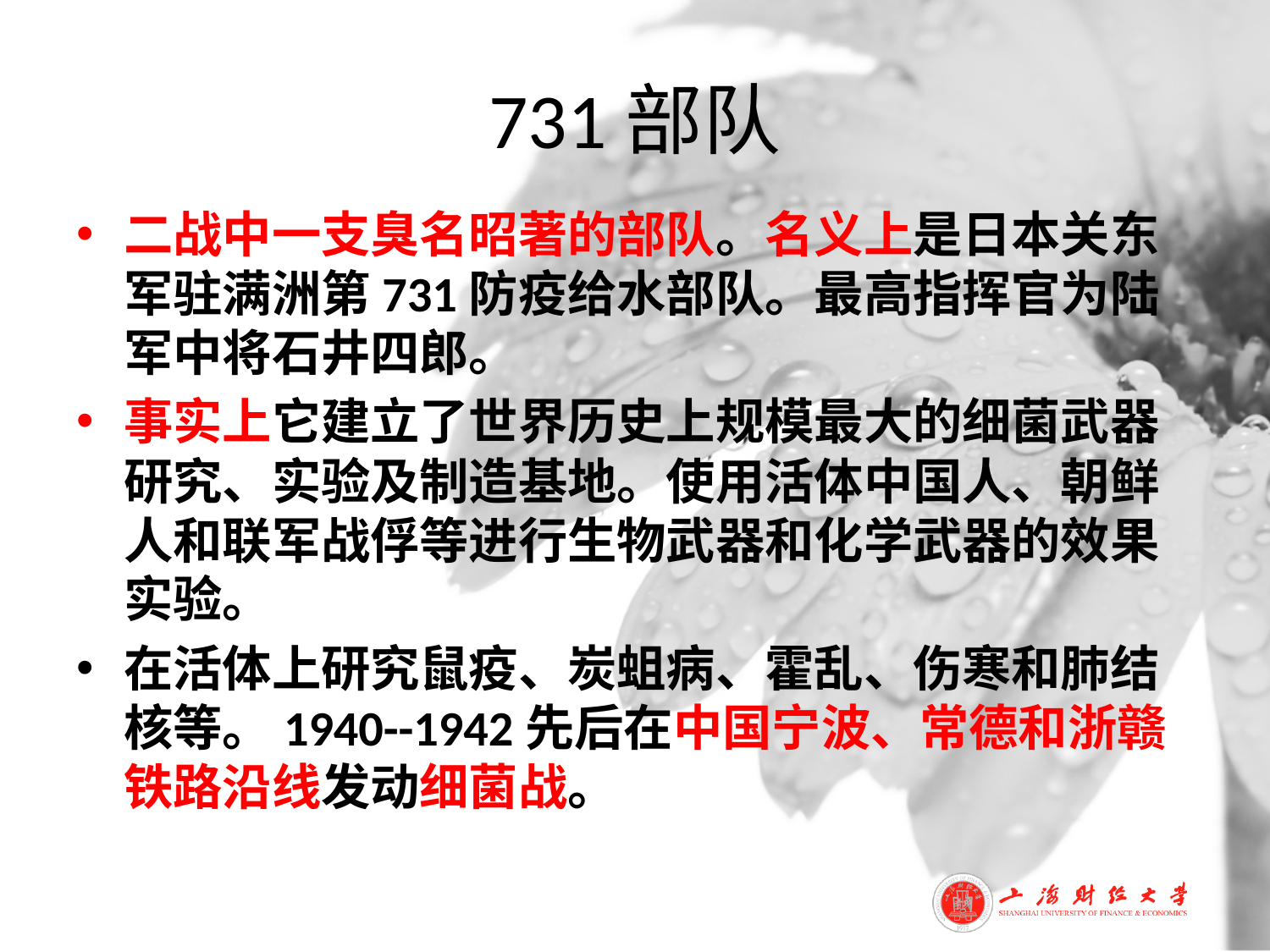

# 731部队
二战中一支臭名昭著的部队。名义上是日本关东军驻满洲第731防疫给水部队。最高指挥官为陆军中将石井四郎。
事实上它建立了世界历史上规模最大的细菌武器研究、实验及制造基地。使用活体中国人、朝鲜人和联军战俘等进行生物武器和化学武器的效果实验。
在活体上研究鼠疫、炭蛆病、霍乱、伤寒和肺结核等。1940--1942先后在中国宁波、常德和浙赣铁路沿线发动细菌战。